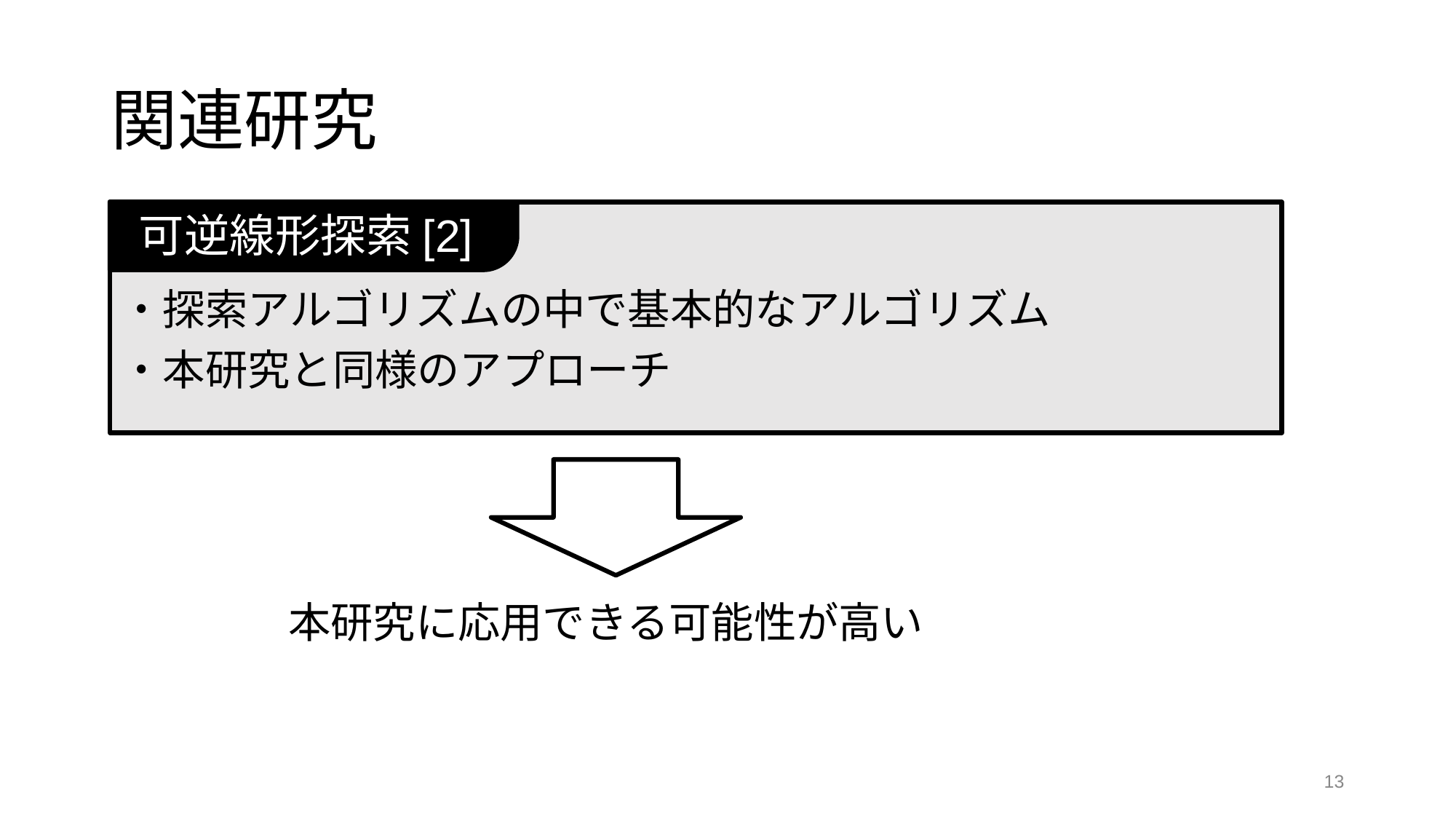

# 関連研究

・探索アルゴリズムの中で基本的なアルゴリズム
・本研究と同様のアプローチ

可逆線形探索[2]

本研究に応用できる可能性が高い
13